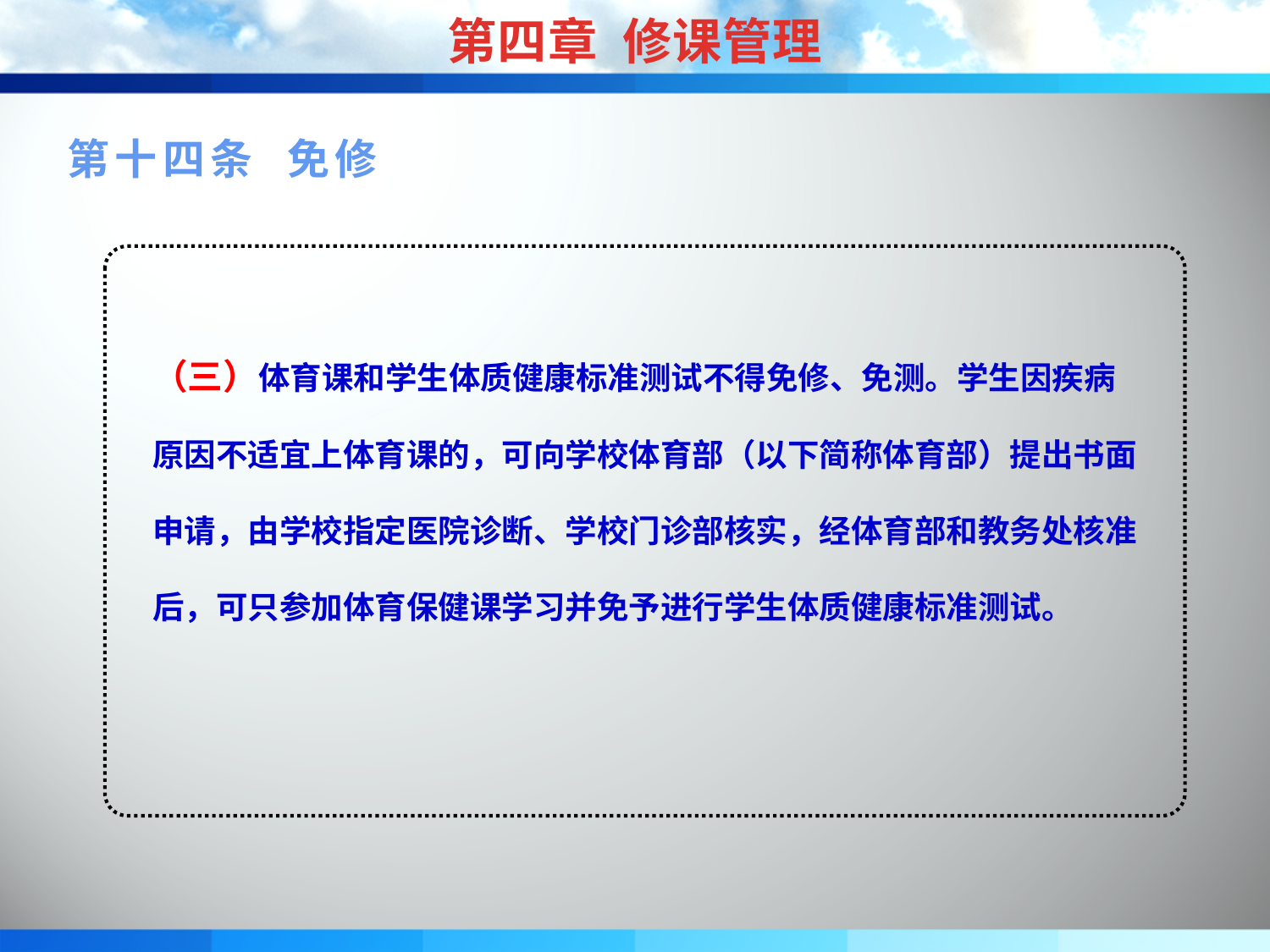

第四章  修课管理
第十四条  免修

（三）体育课和学生体质健康标准测试不得免修、免测。学生因疾病原因不适宜上体育课的，可向学校体育部（以下简称体育部）提出书面申请，由学校指定医院诊断、学校门诊部核实，经体育部和教务处核准后，可只参加体育保健课学习并免予进行学生体质健康标准测试。